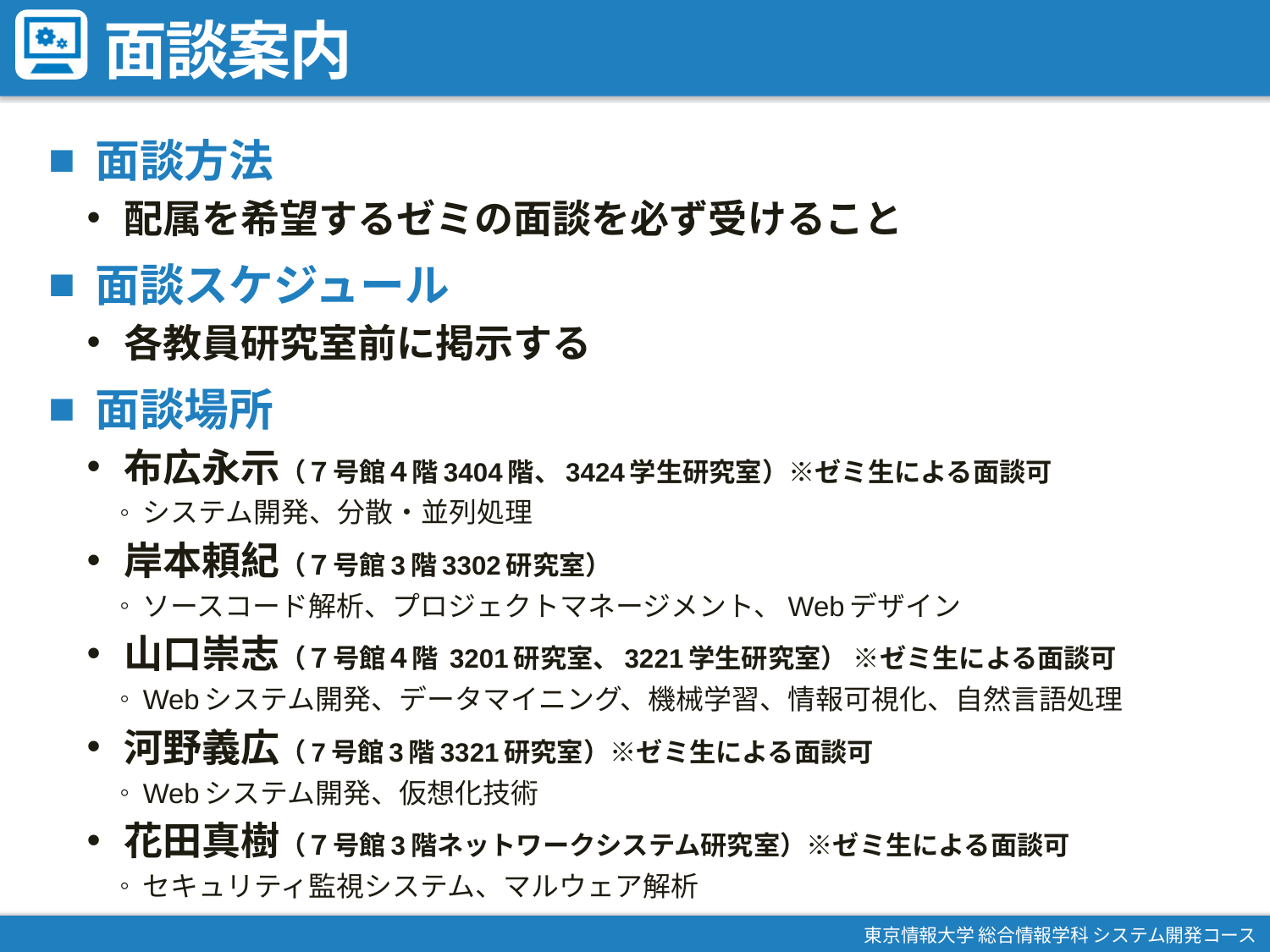

# 面談案内
面談方法
配属を希望するゼミの面談を必ず受けること
面談スケジュール
各教員研究室前に掲示する
面談場所
布広永示（７号館４階3404階、3424学生研究室）※ゼミ生による面談可
システム開発、分散・並列処理
岸本頼紀（７号館3階3302研究室）
ソースコード解析、プロジェクトマネージメント、Webデザイン
山口崇志（７号館４階 3201研究室、3221学生研究室） ※ゼミ生による面談可
Webシステム開発、データマイニング、機械学習、情報可視化、自然言語処理
河野義広（7号館3階3321研究室）※ゼミ生による面談可
Webシステム開発、仮想化技術
花田真樹（７号館3階ネットワークシステム研究室）※ゼミ生による面談可
セキュリティ監視システム、マルウェア解析